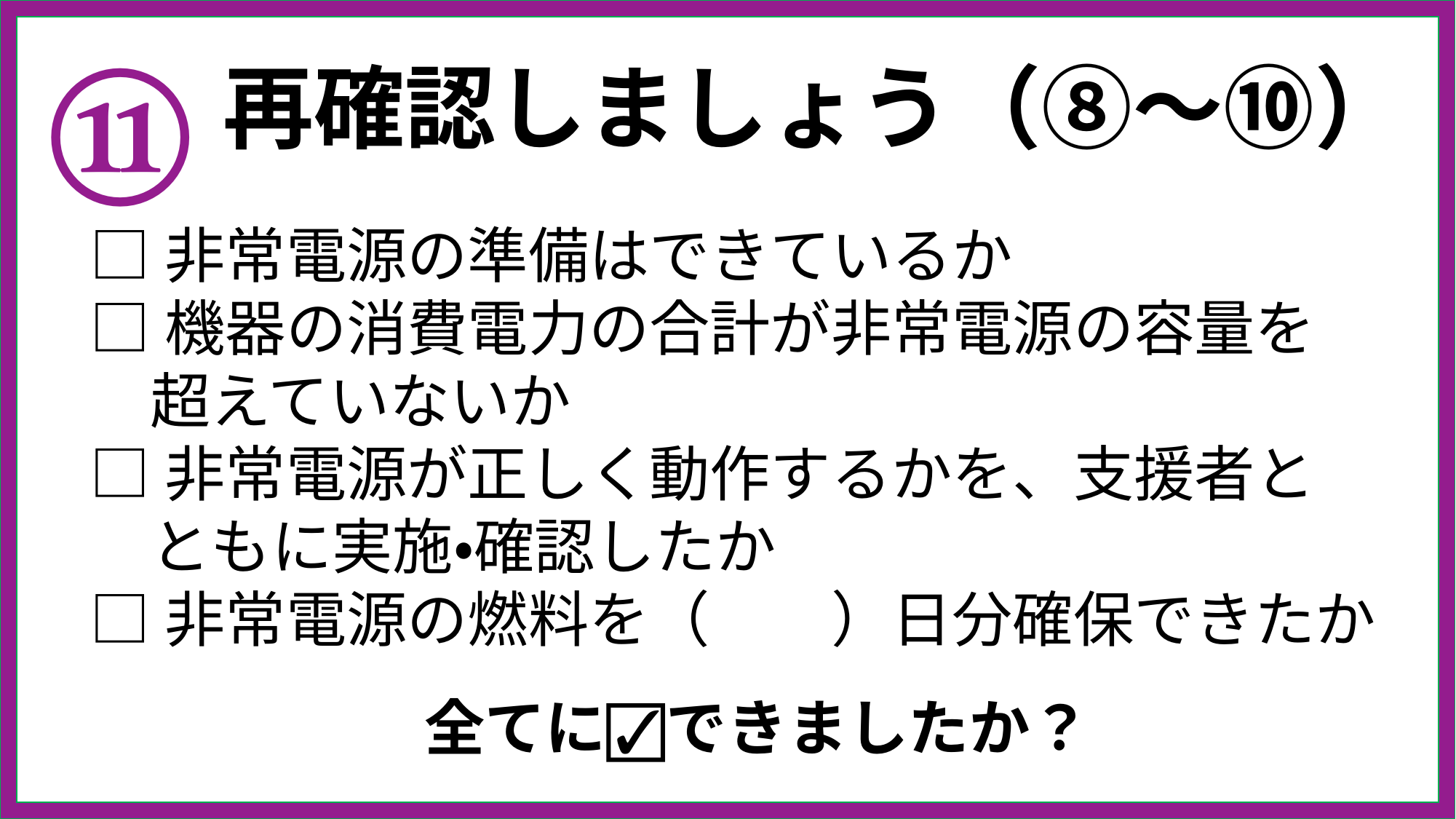

⑪
再確認しましょう（⑧～⑩）
□非常電源の準備はできているか
□機器の消費電力の合計が非常電源の容量を
　超えていないか
□非常電源が正しく動作するかを、支援者と
　ともに実施・確認したか
□非常電源の燃料を（　　）日分確保できたか
全てに☑できましたか？